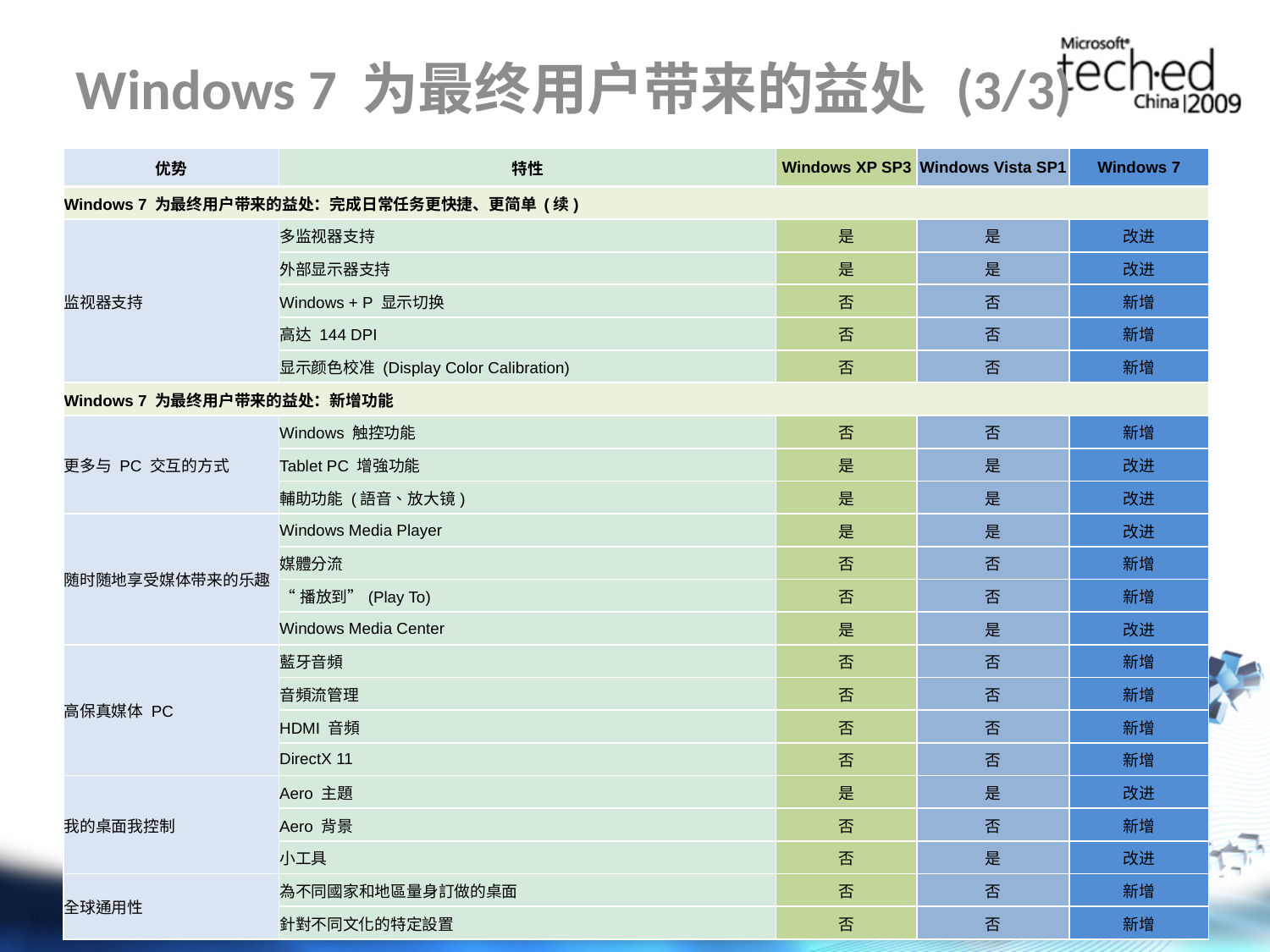

# Windows 7 为最终用户带来的益处 (3/3)
| 优势 | 特性 | Windows XP SP3 | Windows Vista SP1 | Windows 7 |
| --- | --- | --- | --- | --- |
| Windows 7 为最终用户带来的益处：完成日常任务更快捷、更简单 (续) |  |  |  |  |
| 监视器支持 | 多监视器支持 | 是 | 是 | 改进 |
|  | 外部显示器支持 | 是 | 是 | 改进 |
|  | Windows + P 显示切换 | 否 | 否 | 新增 |
|  | 高达 144 DPI | 否 | 否 | 新增 |
|  | 显示颜色校准 (Display Color Calibration) | 否 | 否 | 新增 |
| Windows 7 为最终用户带来的益处：新增功能 |  |  |  |  |
| 更多与 PC 交互的方式 | Windows 触控功能 | 否 | 否 | 新增 |
|  | Tablet PC 增強功能 | 是 | 是 | 改进 |
|  | 輔助功能 (語音、放大镜) | 是 | 是 | 改进 |
| 随时随地享受媒体带来的乐趣 | Windows Media Player | 是 | 是 | 改进 |
|  | 媒體分流 | 否 | 否 | 新增 |
|  | “播放到”(Play To) | 否 | 否 | 新增 |
|  | Windows Media Center | 是 | 是 | 改进 |
| 高保真媒体 PC | 藍牙音頻 | 否 | 否 | 新增 |
|  | 音頻流管理 | 否 | 否 | 新增 |
|  | HDMI 音頻 | 否 | 否 | 新增 |
|  | DirectX 11 | 否 | 否 | 新增 |
| 我的桌面我控制 | Aero 主題 | 是 | 是 | 改进 |
|  | Aero 背景 | 否 | 否 | 新增 |
|  | 小工具 | 否 | 是 | 改进 |
| 全球通用性 | 為不同國家和地區量身訂做的桌面 | 否 | 否 | 新增 |
|  | 針對不同文化的特定設置 | 否 | 否 | 新增 |